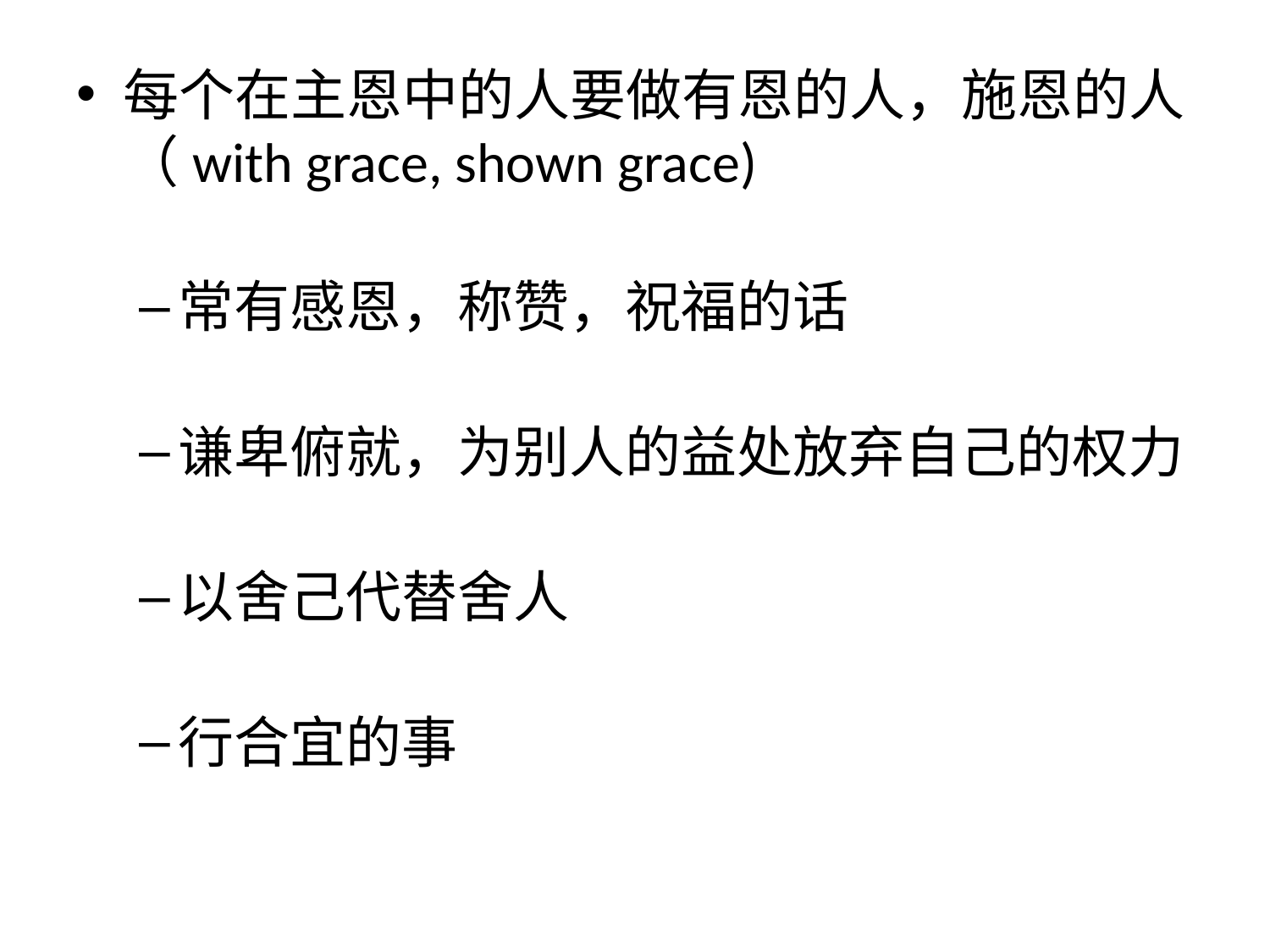

每个在主恩中的人要做有恩的人，施恩的人（with grace, shown grace)
常有感恩，称赞，祝福的话
谦卑俯就，为别人的益处放弃自己的权力
以舍己代替舍人
行合宜的事